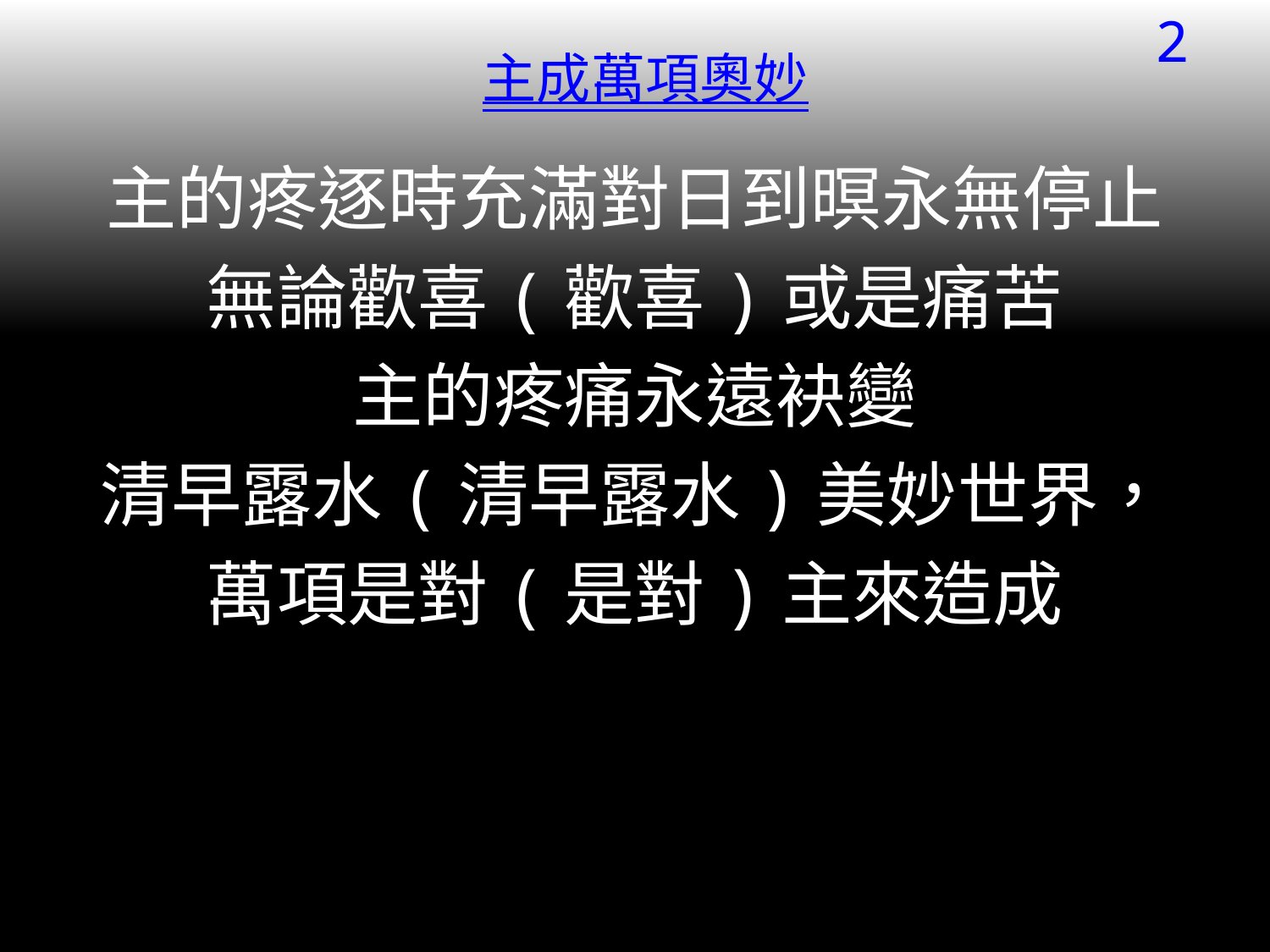

2
# 主成萬項奧妙
主的疼逐時充滿對日到暝永無停止
無論歡喜(歡喜)或是痛苦
主的疼痛永遠袂變
清早露水(清早露水)美妙世界，
萬項是對(是對)主來造成